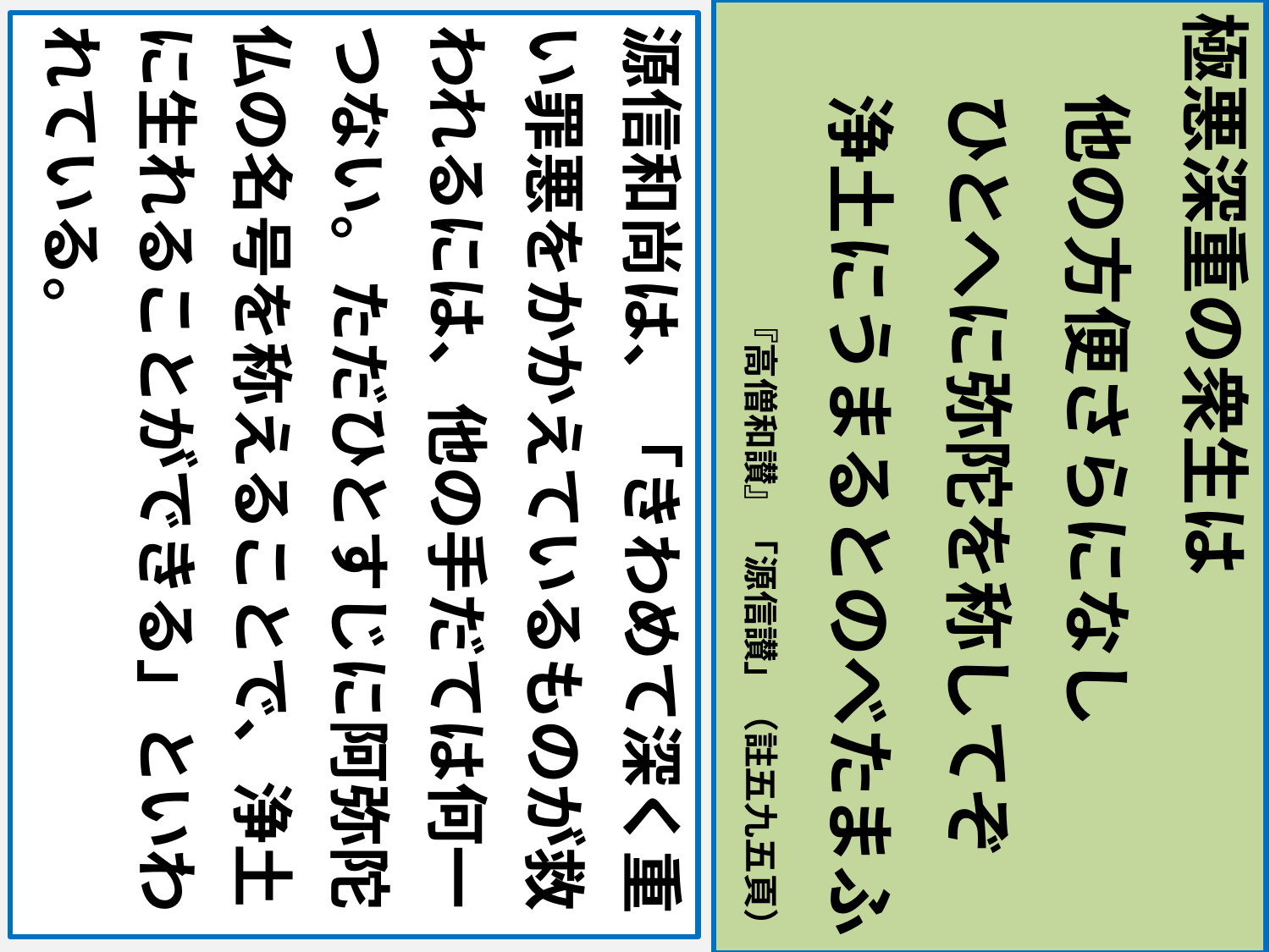

極悪深重の衆生は

    他の方便さらになし

    ひとへに弥陀を称してぞ

    浄土にうまるとのべたまふ

　　　　　　『高僧和讃』「源信讃」（註五九五頁）
源信和尚は、「きわめて深く重

い罪悪をかかえているものが救

われるには、他の手だては何一

つない。ただひとすじに阿弥陀

仏の名号を称えることで、浄土

に生れることができる」といわ

れている。